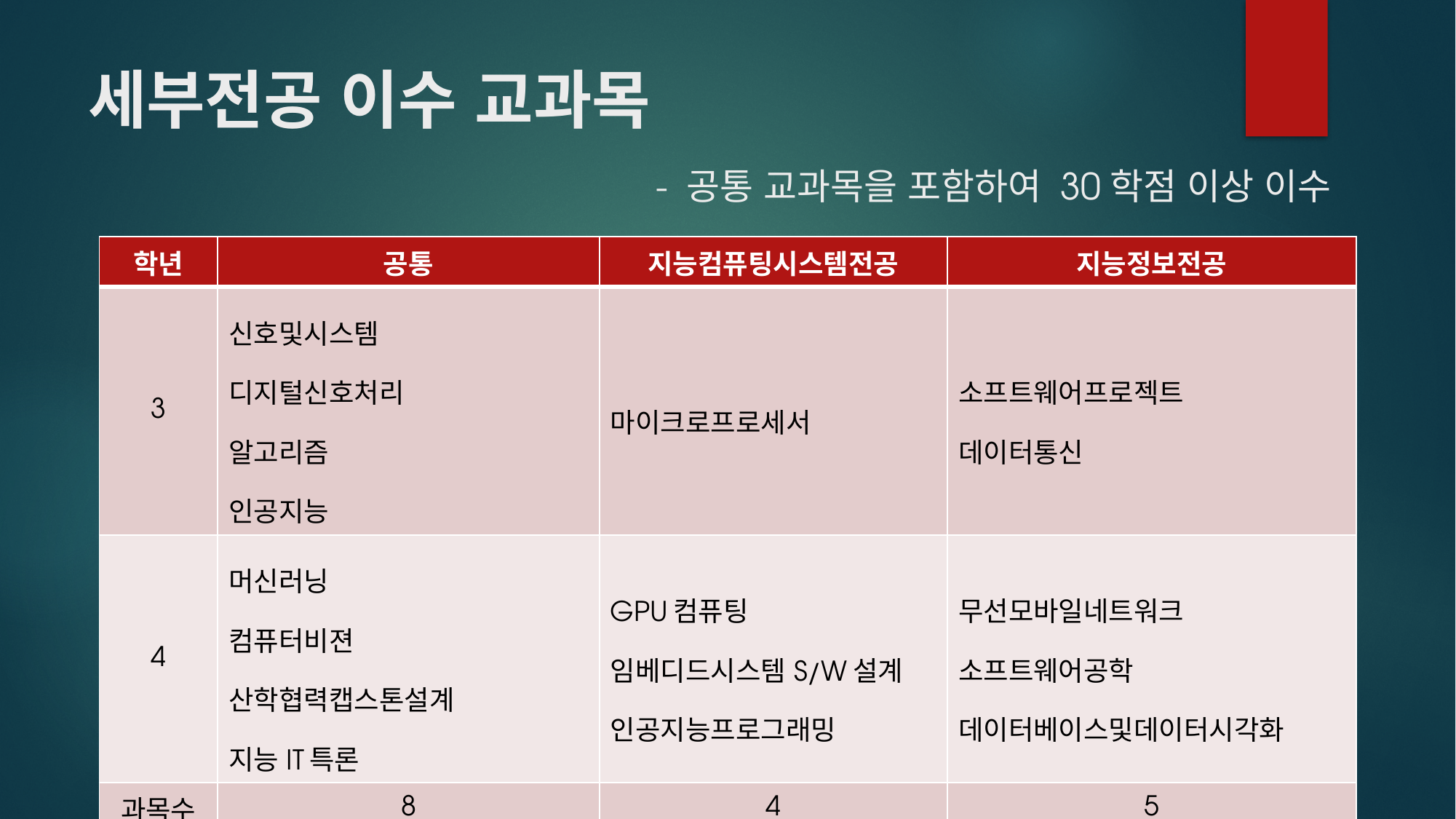

# 세부전공 이수 교과목 - 공통 교과목을 포함하여 30학점 이상 이수
| 학년 | 공통 | 지능컴퓨팅시스템전공 | 지능정보전공 |
| --- | --- | --- | --- |
| 3 | 신호및시스템 디지털신호처리 알고리즘 인공지능 | 마이크로프로세서 | 소프트웨어프로젝트 데이터통신 |
| 4 | 머신러닝 컴퓨터비젼 산학협력캡스톤설계 지능IT특론 | GPU컴퓨팅 임베디드시스템S/W설계 인공지능프로그래밍 | 무선모바일네트워크 소프트웨어공학 데이터베이스및데이터시각화 |
| 과목수 | 8 | 4 | 5 |